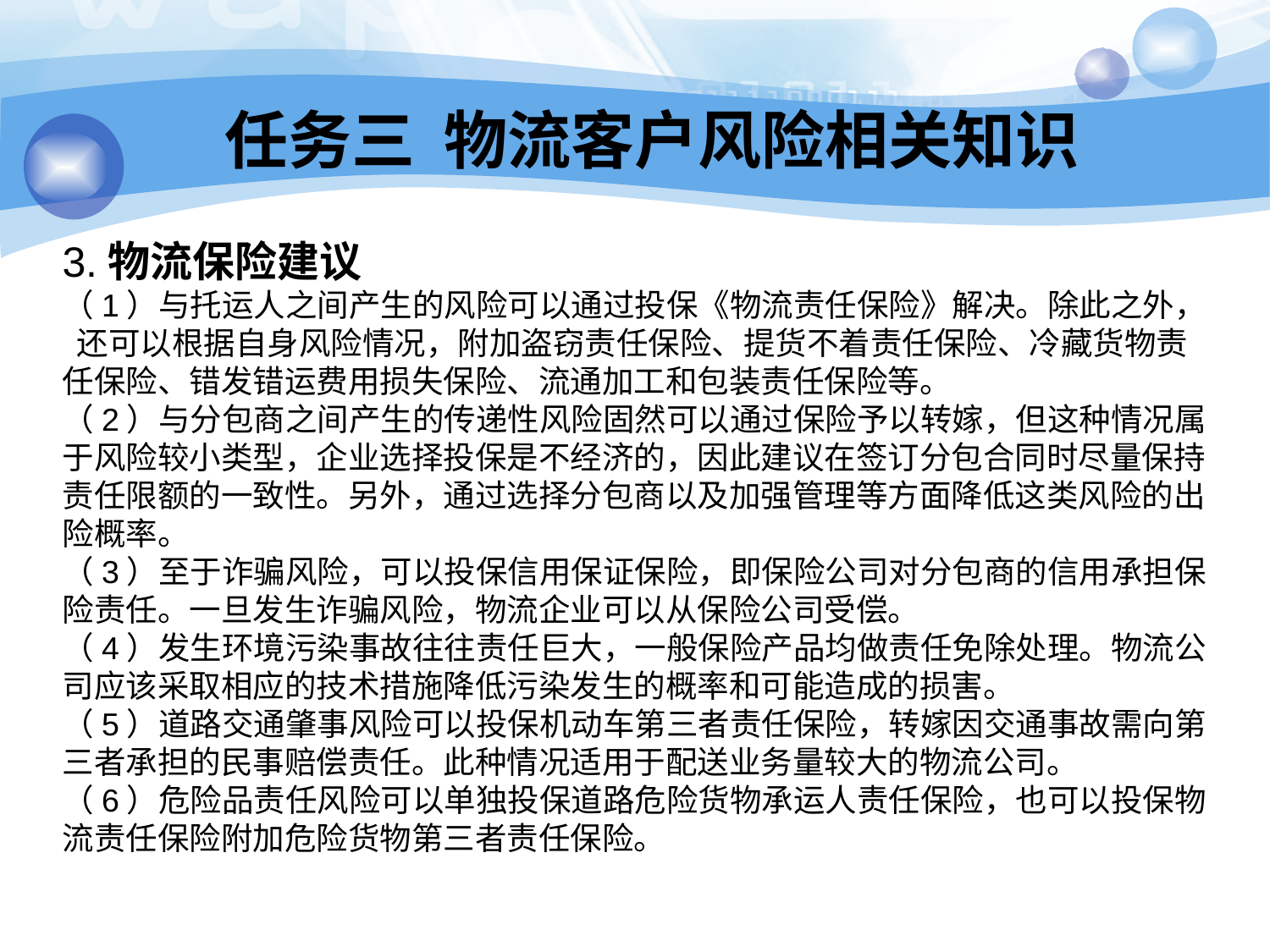

任务三  物流客户风险相关知识
3.物流保险建议
（1）与托运人之间产生的风险可以通过投保《物流责任保险》解决。除此之外，   还可以根据自身风险情况，附加盗窃责任保险、提货不着责任保险、冷藏货物责任保险、错发错运费用损失保险、流通加工和包装责任保险等。
（2）与分包商之间产生的传递性风险固然可以通过保险予以转嫁，但这种情况属于风险较小类型，企业选择投保是不经济的，因此建议在签订分包合同时尽量保持责任限额的一致性。另外，通过选择分包商以及加强管理等方面降低这类风险的出险概率。
（3）至于诈骗风险，可以投保信用保证保险，即保险公司对分包商的信用承担保险责任。一旦发生诈骗风险，物流企业可以从保险公司受偿。
（4）发生环境污染事故往往责任巨大，一般保险产品均做责任免除处理。物流公司应该采取相应的技术措施降低污染发生的概率和可能造成的损害。
（5）道路交通肇事风险可以投保机动车第三者责任保险，转嫁因交通事故需向第三者承担的民事赔偿责任。此种情况适用于配送业务量较大的物流公司。
（6）危险品责任风险可以单独投保道路危险货物承运人责任保险，也可以投保物流责任保险附加危险货物第三者责任保险。